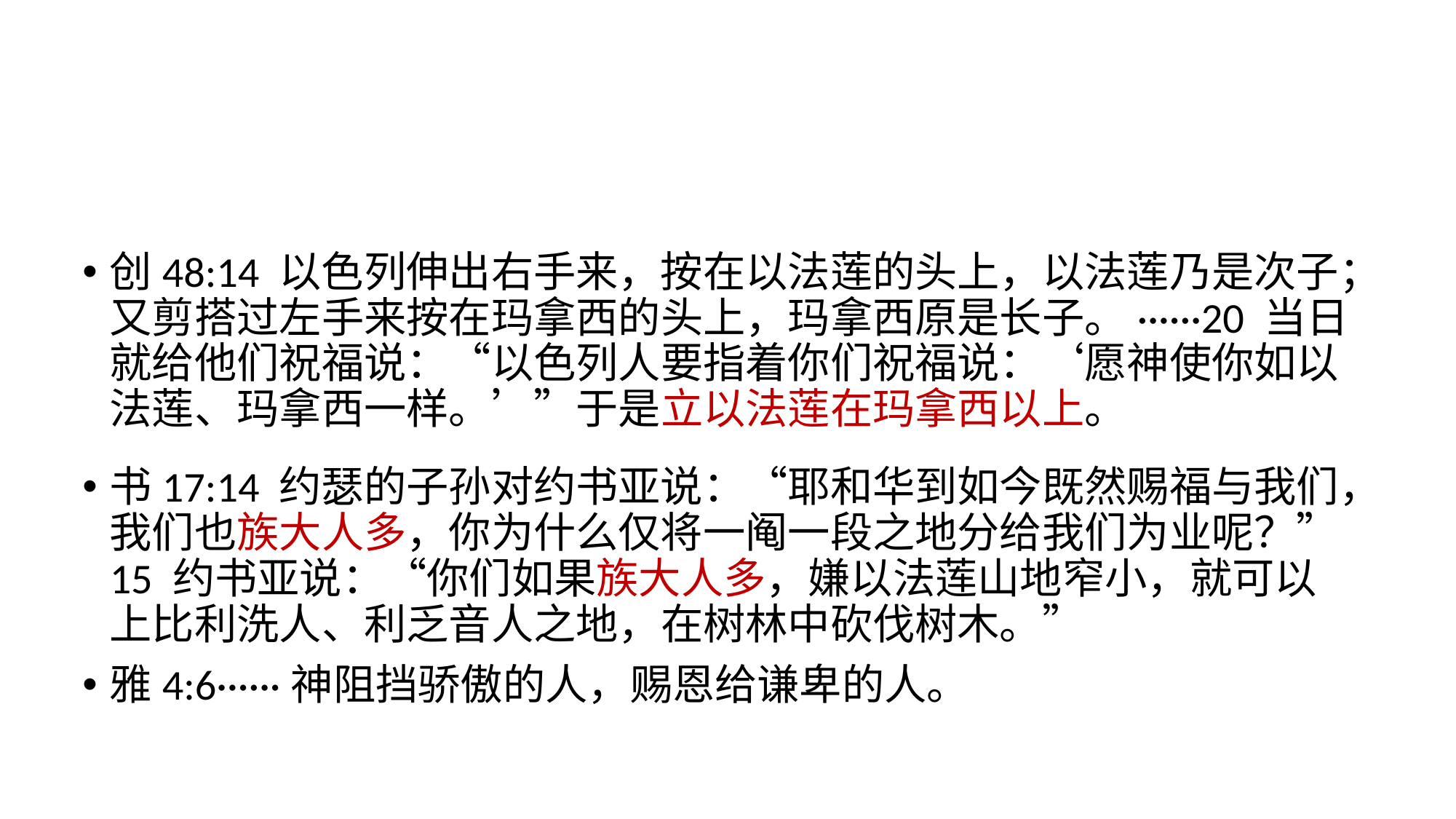

创48:14 以色列伸出右手来，按在以法莲的头上，以法莲乃是次子；又剪搭过左手来按在玛拿西的头上，玛拿西原是长子。······20 当日就给他们祝福说：“以色列人要指着你们祝福说：‘愿神使你如以法莲、玛拿西一样。’”于是立以法莲在玛拿西以上。

书17:14 约瑟的子孙对约书亚说：“耶和华到如今既然赐福与我们，我们也族大人多，你为什么仅将一阄一段之地分给我们为业呢？”15 约书亚说：“你们如果族大人多，嫌以法莲山地窄小，就可以上比利洗人、利乏音人之地，在树林中砍伐树木。”
雅4:6······神阻挡骄傲的人，赐恩给谦卑的人。